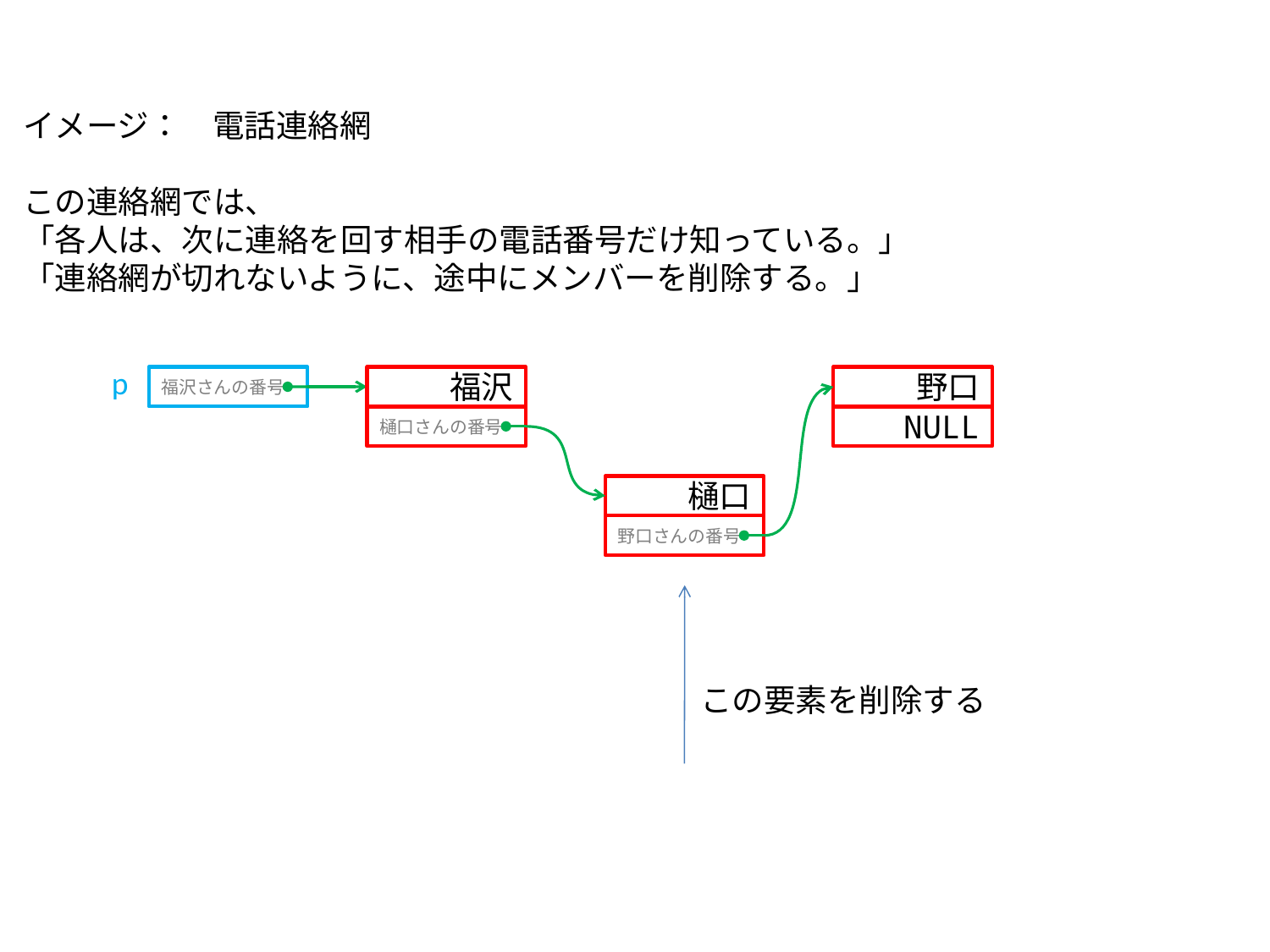

イメージ：　電話連絡網

この連絡網では、
「各人は、次に連絡を回す相手の電話番号だけ知っている。」
「連絡網が切れないように、途中にメンバーを削除する。」

p
福沢さんの番号
福沢
野口
樋口さんの番号
NULL
樋口
野口さんの番号
この要素を削除する